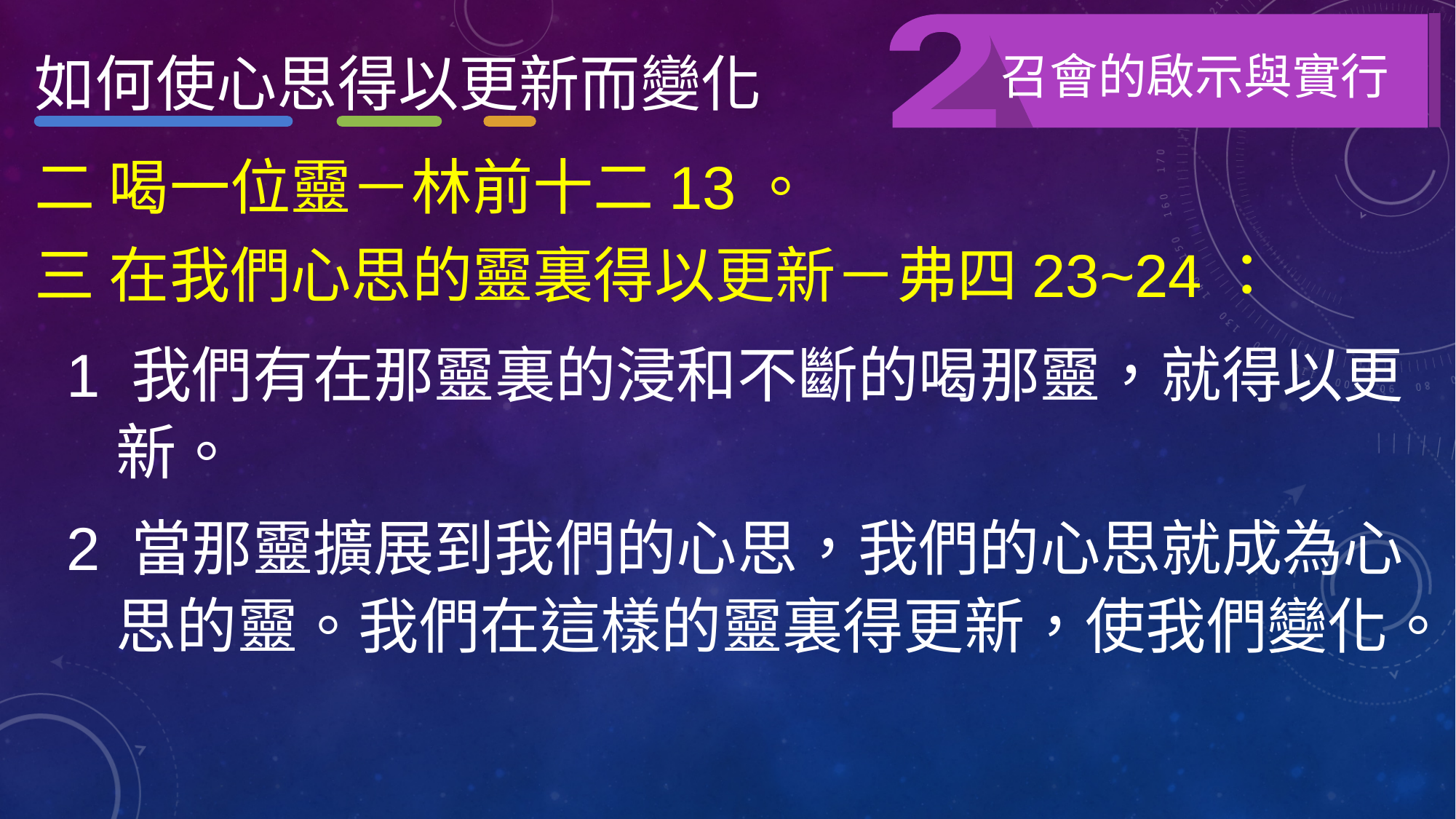

召會的啟示與實行
如何使心思得以更新而變化

二 喝一位靈－林前十二13。
三 在我們心思的靈裏得以更新－弗四23~24：
1 我們有在那靈裏的浸和不斷的喝那靈，就得以更新。
2 當那靈擴展到我們的心思，我們的心思就成為心思的靈。我們在這樣的靈裏得更新，使我們變化。